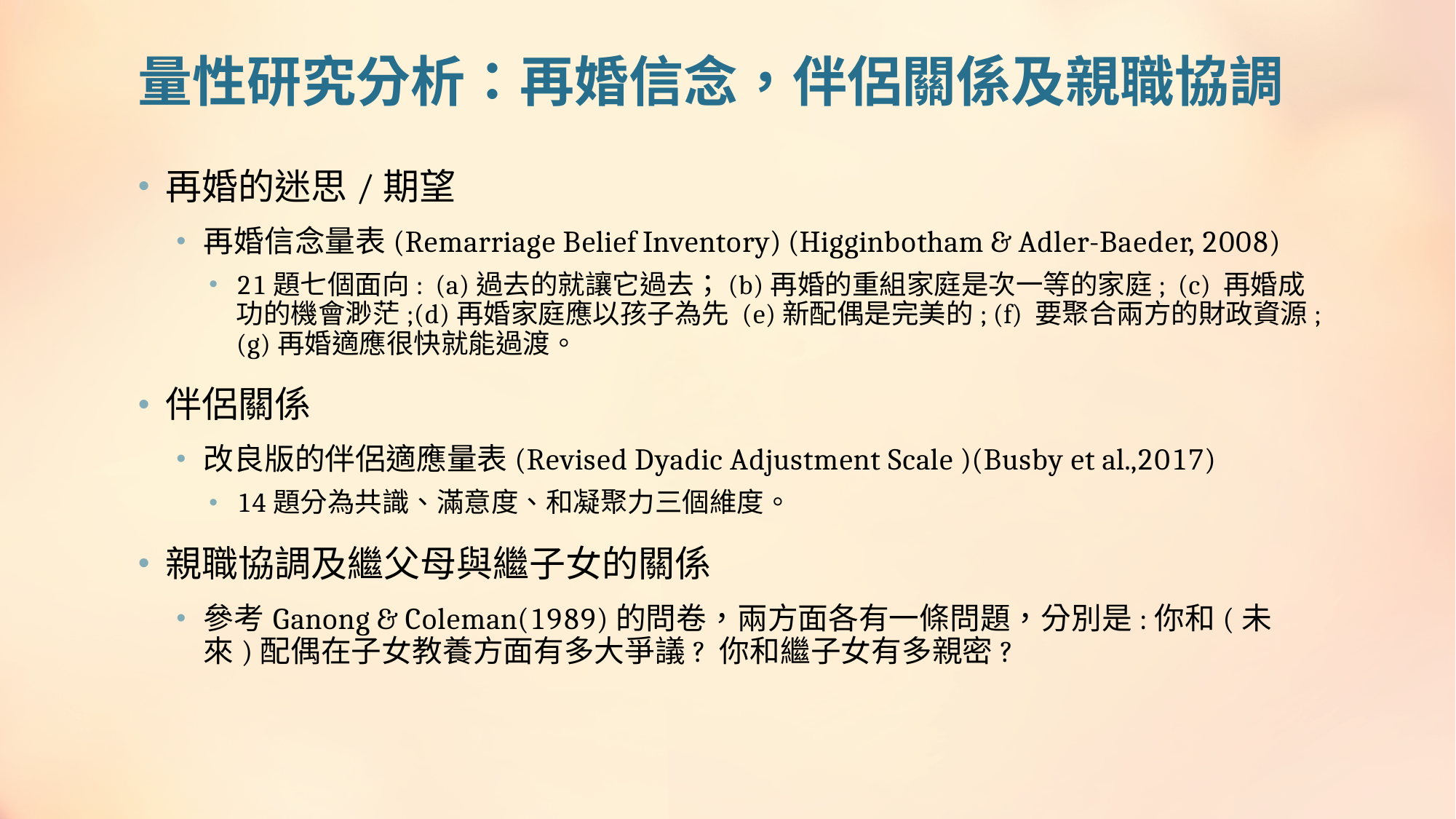

# 量性研究分析：再婚信念，伴侶關係及親職協調
再婚的迷思/期望
再婚信念量表(Remarriage Belief Inventory) (Higginbotham & Adler-Baeder, 2008)
21題七個面向:  (a)過去的就讓它過去；(b)再婚的重組家庭是次一等的家庭;  (c) 再婚成功的機會渺茫;(d)再婚家庭應以孩子為先 (e)新配偶是完美的; (f) 要聚合兩方的財政資源;(g)再婚適應很快就能過渡。
伴侶關係
改良版的伴侶適應量表(Revised Dyadic Adjustment Scale )(Busby et al.,2017)
14題分為共識、滿意度、和凝聚力三個維度。
親職協調及繼父母與繼子女的關係
參考Ganong & Coleman(1989)的問卷，兩方面各有一條問題，分別是:你和(未來)配偶在子女教養方面有多大爭議? 你和繼子女有多親密?